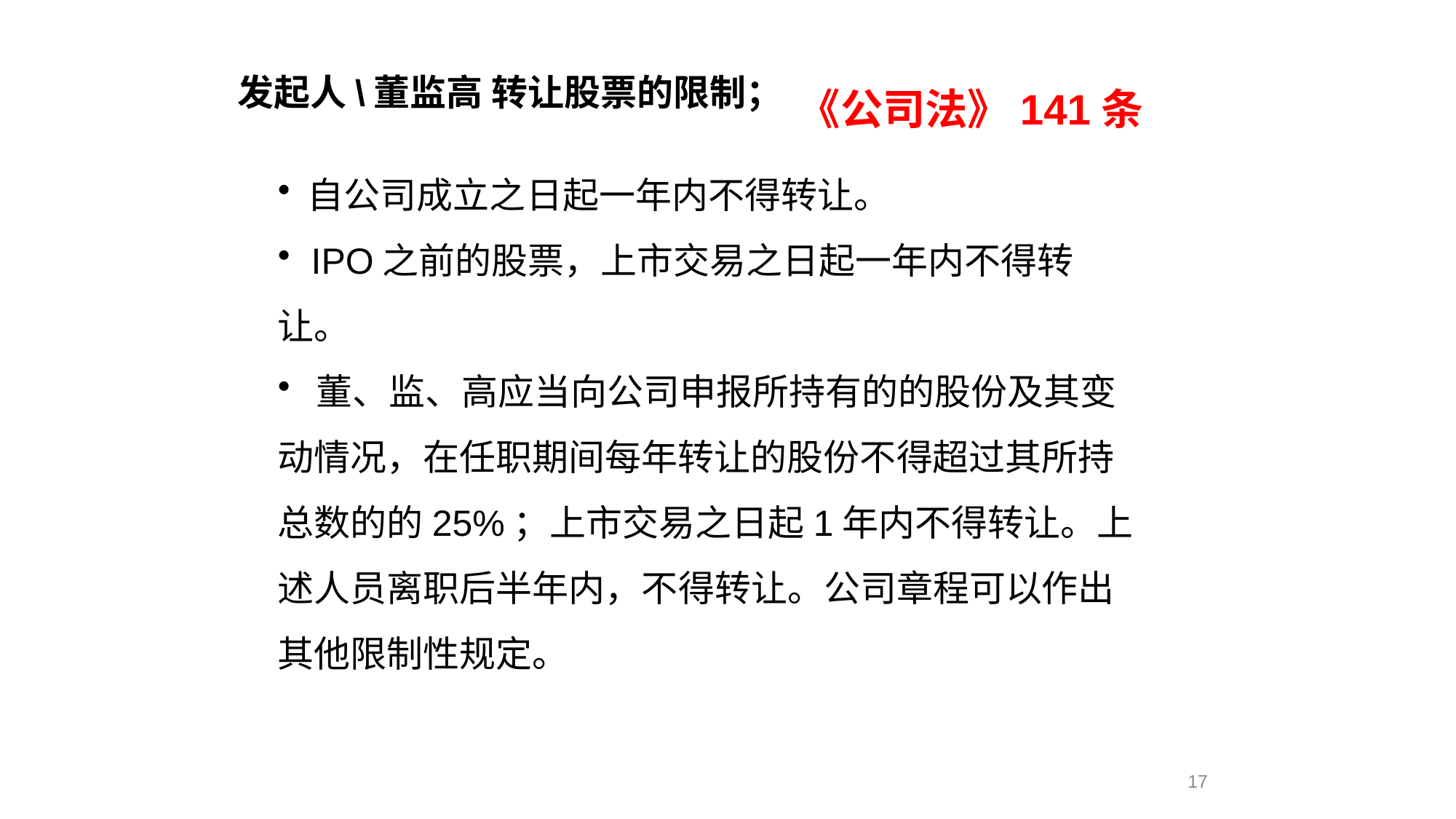

发起人\董监高 转让股票的限制；
《公司法》141条
 自公司成立之日起一年内不得转让。
  IPO之前的股票，上市交易之日起一年内不得转让。
  董、监、高应当向公司申报所持有的的股份及其变动情况，在任职期间每年转让的股份不得超过其所持总数的的25%；上市交易之日起1年内不得转让。上述人员离职后半年内，不得转让。公司章程可以作出其他限制性规定。
17